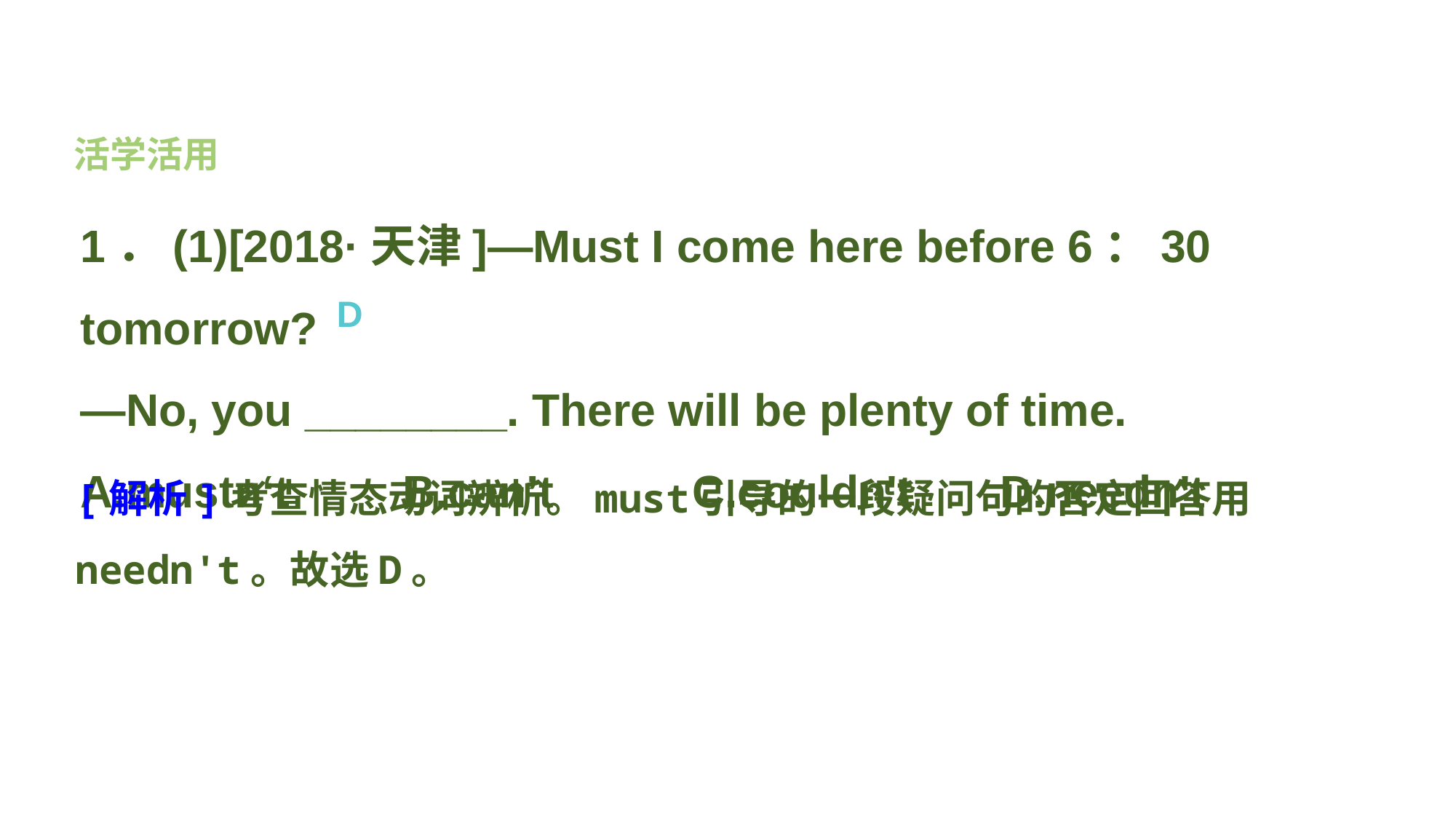

活学活用
1．(1)[2018·天津]—Must I come here before 6：30 tomorrow?
—No, you ________. There will be plenty of time.
A.mustn‘t　　B.can’t           C.couldn't       D.needn't
 D
[解析]考查情态动词辨析。must引导的一段疑问句的否定回答用needn't。故选D。